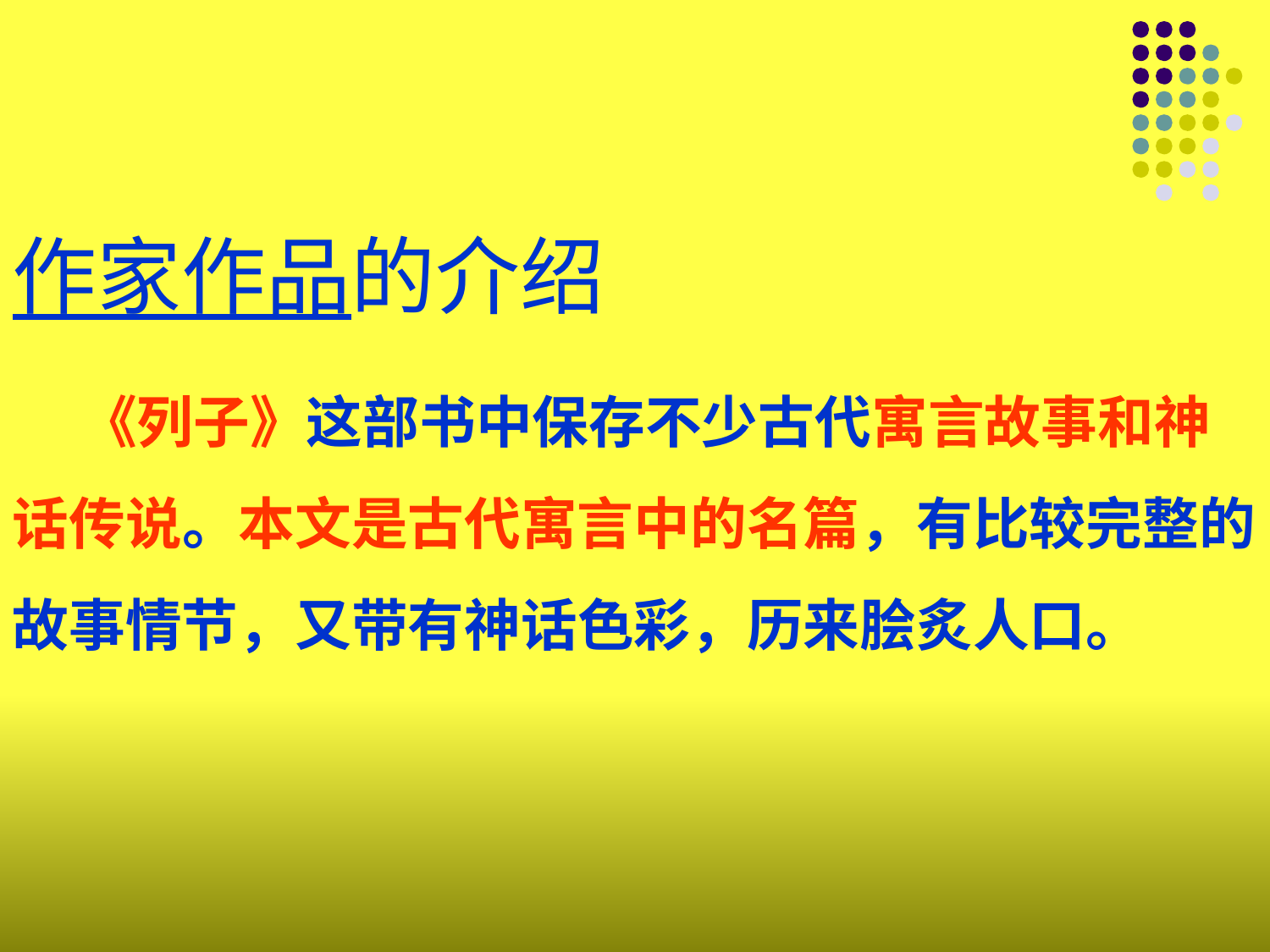

作家作品的介绍
     《列子》这部书中保存不少古代寓言故事和神话传说。本文是古代寓言中的名篇，有比较完整的故事情节，又带有神话色彩，历来脍炙人口。